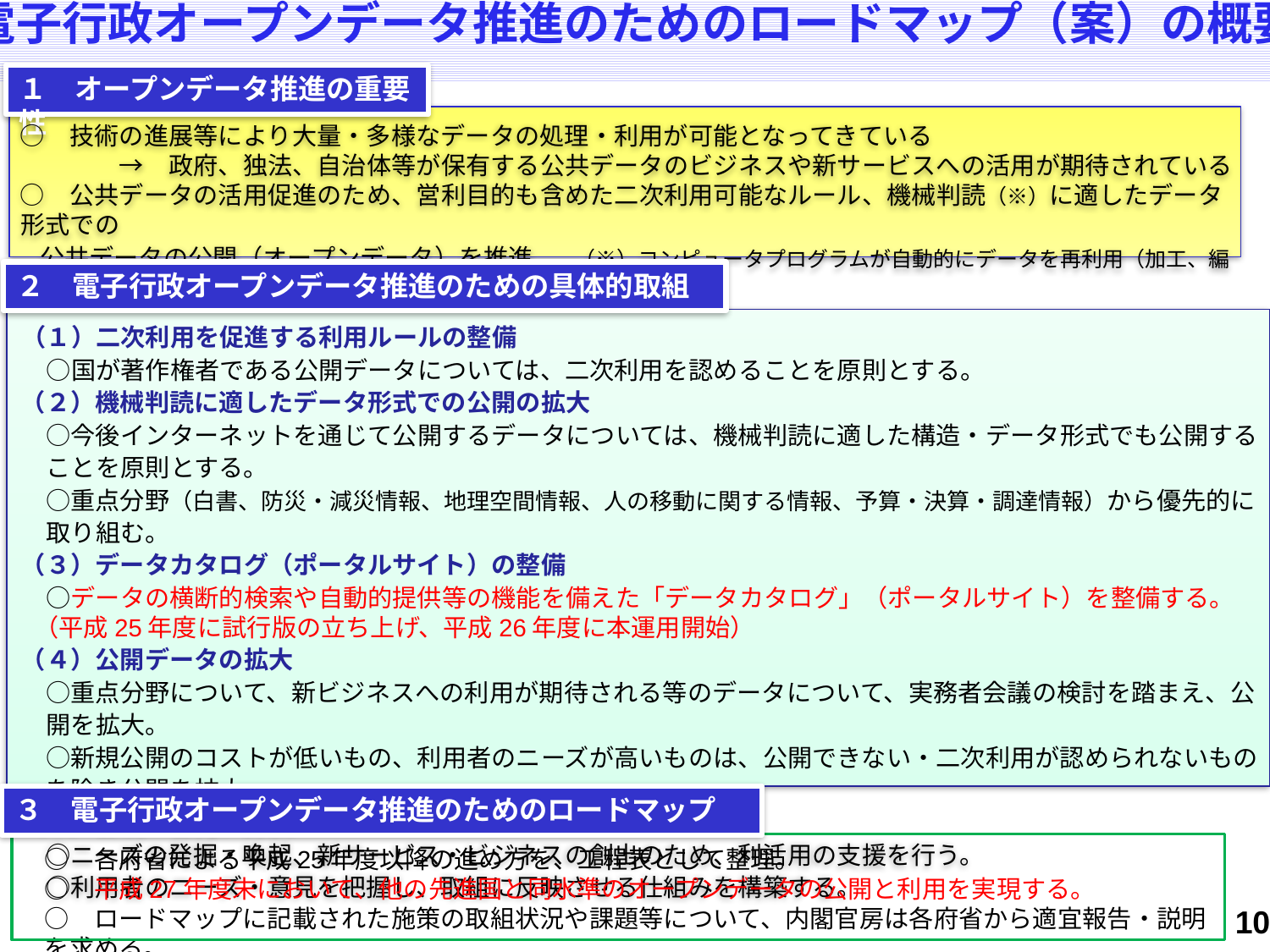

電子行政オープンデータ推進のためのロードマップ（案）の概要
１　オープンデータ推進の重要性

　○　技術の進展等により大量・多様なデータの処理・利用が可能となってきている
　　　　　→　政府、独法、自治体等が保有する公共データのビジネスや新サービスへの活用が期待されている
　○　公共データの活用促進のため、営利目的も含めた二次利用可能なルール、機械判読（※）に適したデータ形式での
       公共データの公開（オープンデータ）を推進　  （※）コンピュータプログラムが自動的にデータを再利用（加工、編集等）できること。
２　電子行政オープンデータ推進のための具体的取組
（１）二次利用を促進する利用ルールの整備
　○国が著作権者である公開データについては、二次利用を認めることを原則とする。
（２）機械判読に適したデータ形式での公開の拡大
　○今後インターネットを通じて公開するデータについては、機械判読に適した構造・データ形式でも公開することを原則とする。
　○重点分野（白書、防災・減災情報、地理空間情報、人の移動に関する情報、予算・決算・調達情報）から優先的に取り組む。
（３）データカタログ（ポータルサイト）の整備
　○データの横断的検索や自動的提供等の機能を備えた「データカタログ」（ポータルサイト）を整備する。
（平成25年度に試行版の立ち上げ、平成26年度に本運用開始）
（４）公開データの拡大
　○重点分野について、新ビジネスへの利用が期待される等のデータについて、実務者会議の検討を踏まえ、公開を拡大。
　○新規公開のコストが低いもの、利用者のニーズが高いものは、公開できない・二次利用が認められないものを除き公開を拡大。
（５）普及・啓発、評価
　○ニーズの発掘・喚起、新サービス・ビジネスの創出のため、利活用の支援を行う。
　○利用者のニーズ・意見を把握し、取組に反映させる仕組みを構築する。

３　電子行政オープンデータ推進のためのロードマップ

　○　各府省による平成25年度以降の進め方を、工程表として整理。
　○　平成27年度末において、他の先進国と同水準のオープンデータの公開と利用を実現する。
　○　ロードマップに記載された施策の取組状況や課題等について、内閣官房は各府省から適宜報告・説明を求める。
10